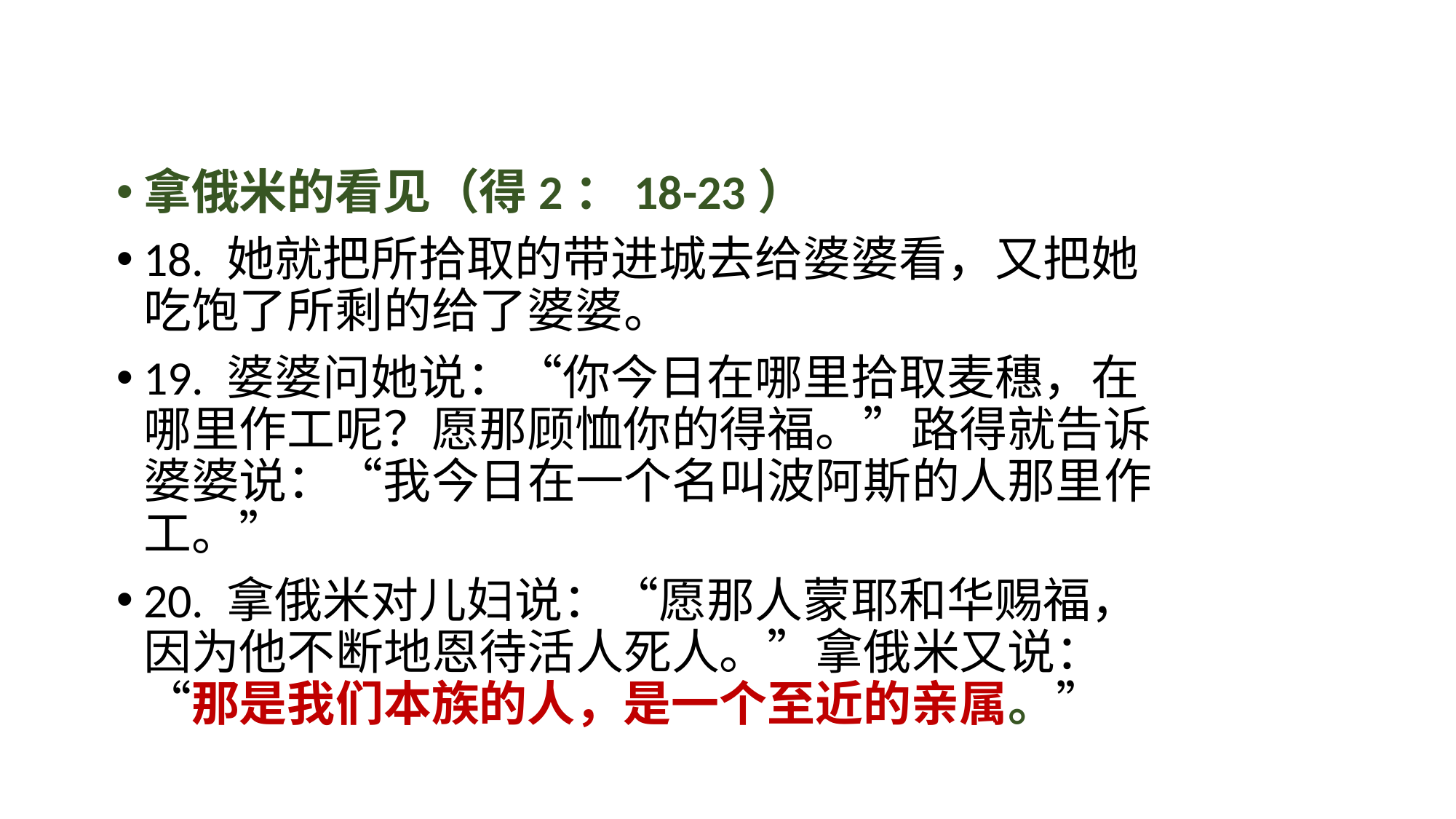

拿俄米的看见（得2：18-23）
18. 她就把所拾取的带进城去给婆婆看，又把她吃饱了所剩的给了婆婆。
19. 婆婆问她说：“你今日在哪里拾取麦穗，在哪里作工呢？愿那顾恤你的得福。”路得就告诉婆婆说：“我今日在一个名叫波阿斯的人那里作工。”
20. 拿俄米对儿妇说：“愿那人蒙耶和华赐福，因为他不断地恩待活人死人。”拿俄米又说：“那是我们本族的人，是一个至近的亲属。”